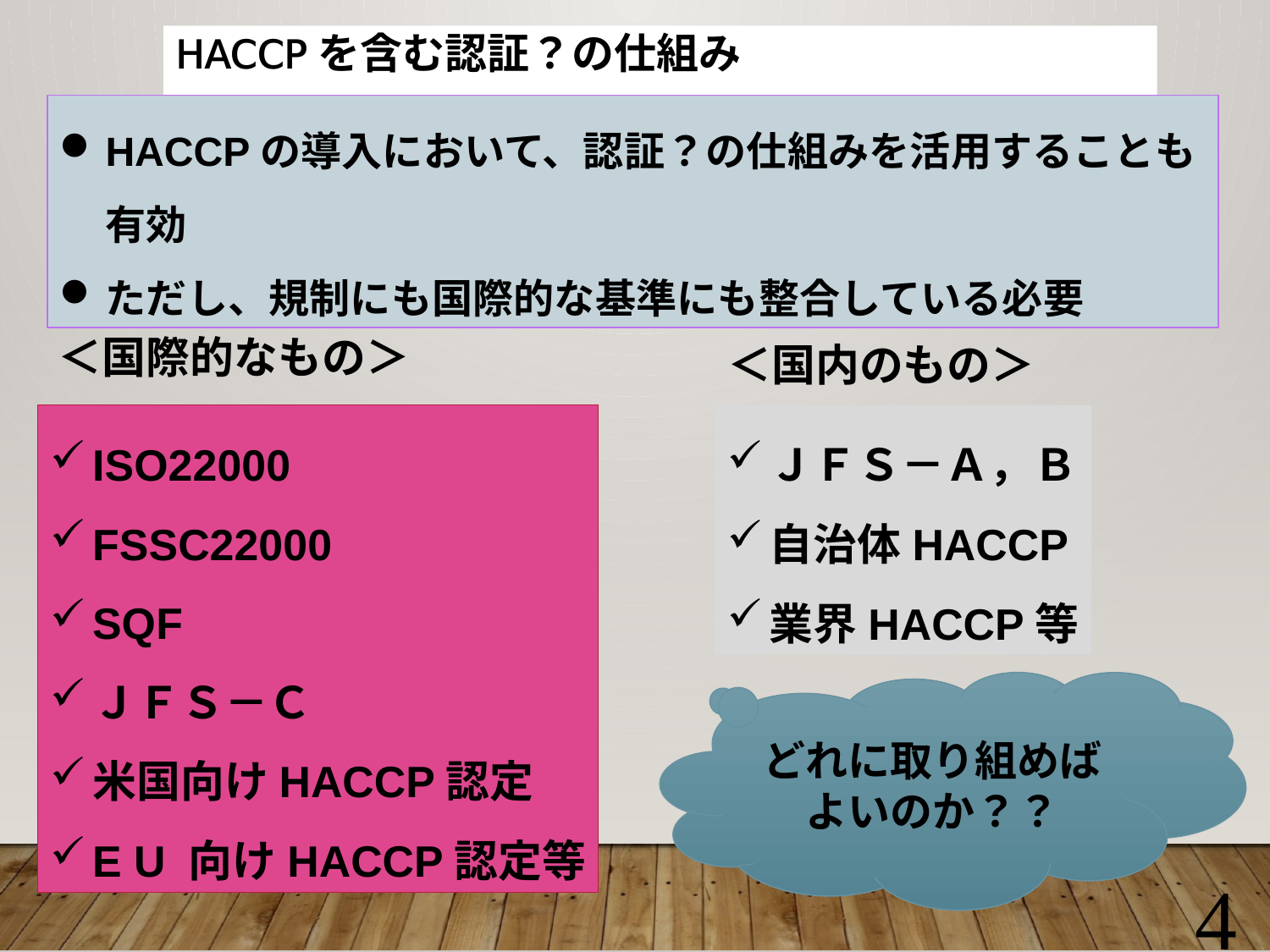

# HACCPを含む認証？の仕組み
HACCPの導入において、認証？の仕組みを活用することも有効
ただし、規制にも国際的な基準にも整合している必要

＜国際的なもの＞
＜国内のもの＞
ISO22000
FSSC22000
SQF
ＪＦＳ－Ｃ
米国向けHACCP認定
E U 向けHACCP認定等
ＪＦＳ－Ａ，Ｂ
自治体HACCP
業界HACCP等
どれに取り組めば
よいのか？？
4